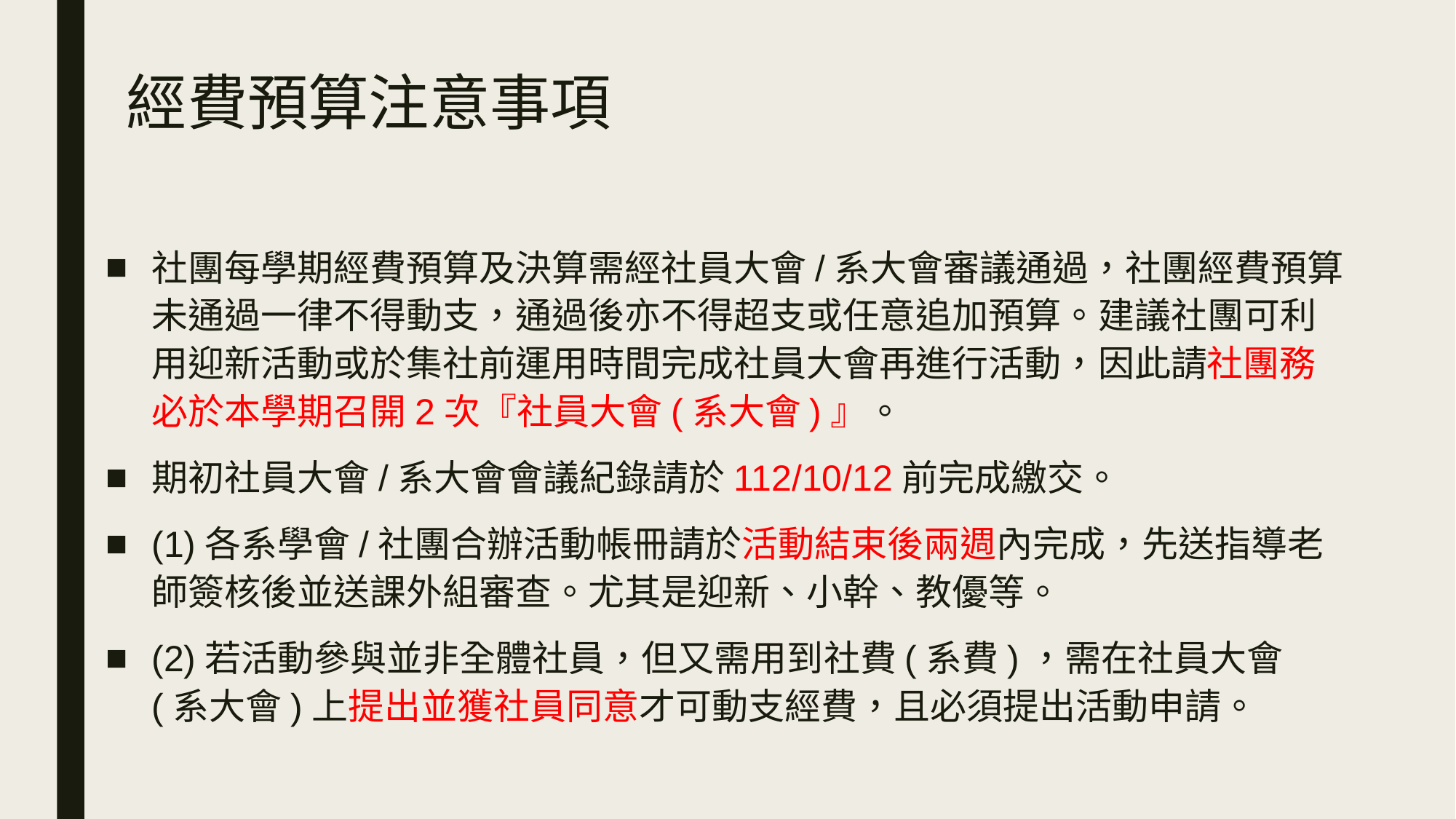

# 經費預算注意事項
社團每學期經費預算及決算需經社員大會/系大會審議通過，社團經費預算未通過一律不得動支，通過後亦不得超支或任意追加預算。建議社團可利用迎新活動或於集社前運用時間完成社員大會再進行活動，因此請社團務必於本學期召開2次『社員大會(系大會)』。
期初社員大會/系大會會議紀錄請於112/10/12前完成繳交。
(1)各系學會/社團合辦活動帳冊請於活動結束後兩週內完成，先送指導老師簽核後並送課外組審查。尤其是迎新、小幹、教優等。
(2)若活動參與並非全體社員，但又需用到社費(系費)，需在社員大會(系大會)上提出並獲社員同意才可動支經費，且必須提出活動申請。